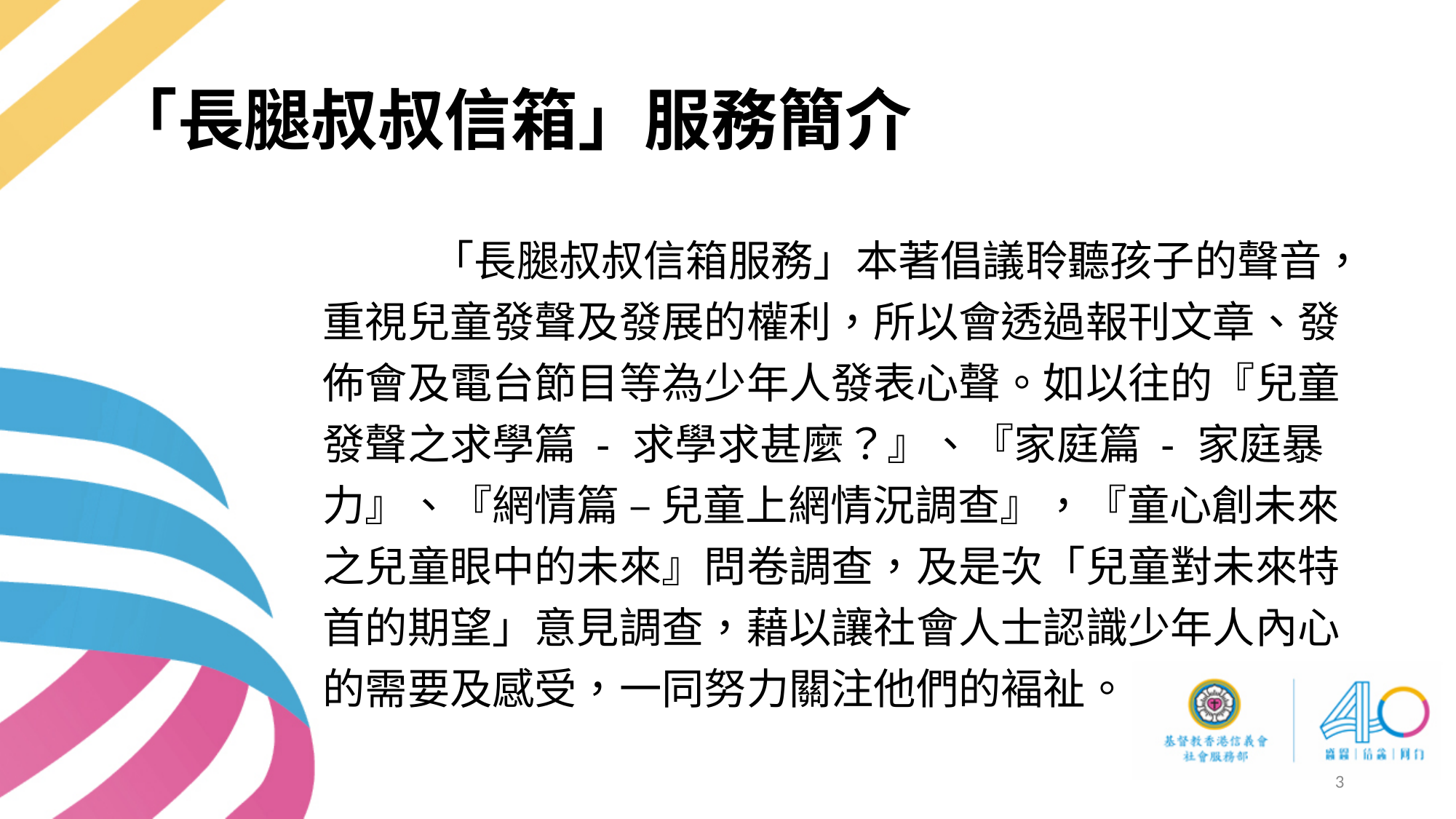

# 「長腿叔叔信箱」服務簡介
	「長腿叔叔信箱服務」本著倡議聆聽孩子的聲音，重視兒童發聲及發展的權利，所以會透過報刊文章、發佈會及電台節目等為少年人發表心聲。如以往的『兒童發聲之求學篇 - 求學求甚麼？』、『家庭篇 - 家庭暴力』、『網情篇 – 兒童上網情況調查』，『童心創未來之兒童眼中的未來』問卷調查，及是次「兒童對未來特首的期望」意見調查，藉以讓社會人士認識少年人內心的需要及感受，一同努力關注他們的褔祉。
3